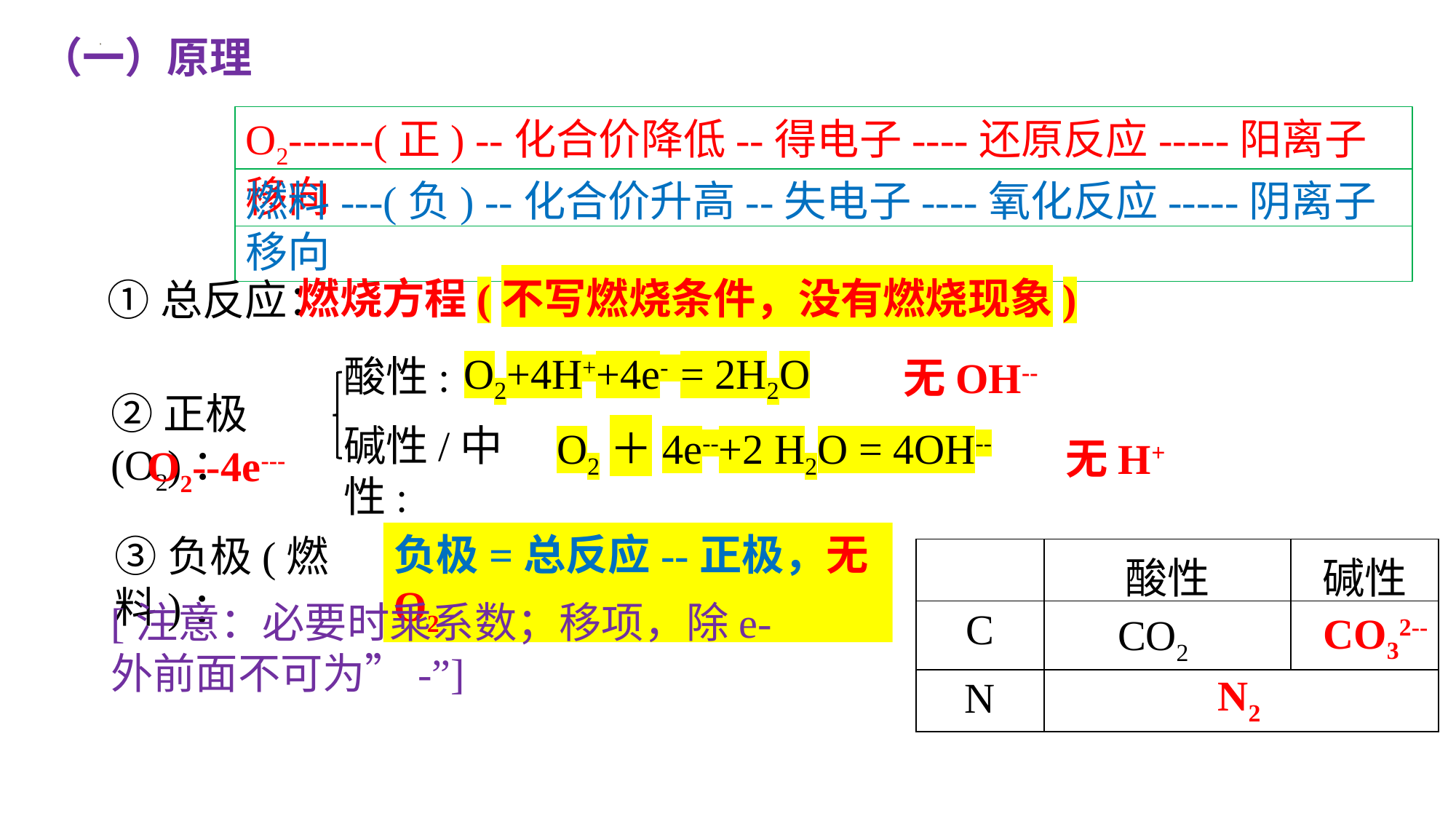

（一）原理
O2------(正) --化合价降低--得电子----还原反应-----阳离子移向
燃料---(负) --化合价升高--失电子----氧化反应-----阴离子移向
燃烧方程(不写燃烧条件，没有燃烧现象)
①总反应：
O2+4H++4e-  = 2H2O
酸性:
无OH--

②正极(O2)：
碱性/中性:
O2＋4e--+2 H2O = 4OH--
无H+
O2--4e---
负极=总反应--正极，无O2
③负极(燃料)：
|  | 酸性 | 碱性 |
| --- | --- | --- |
| C |  |  |
| N |  |  |
[注意：必要时乘系数；移项，除e-外前面不可为”-”]
CO32--
CO2
N2